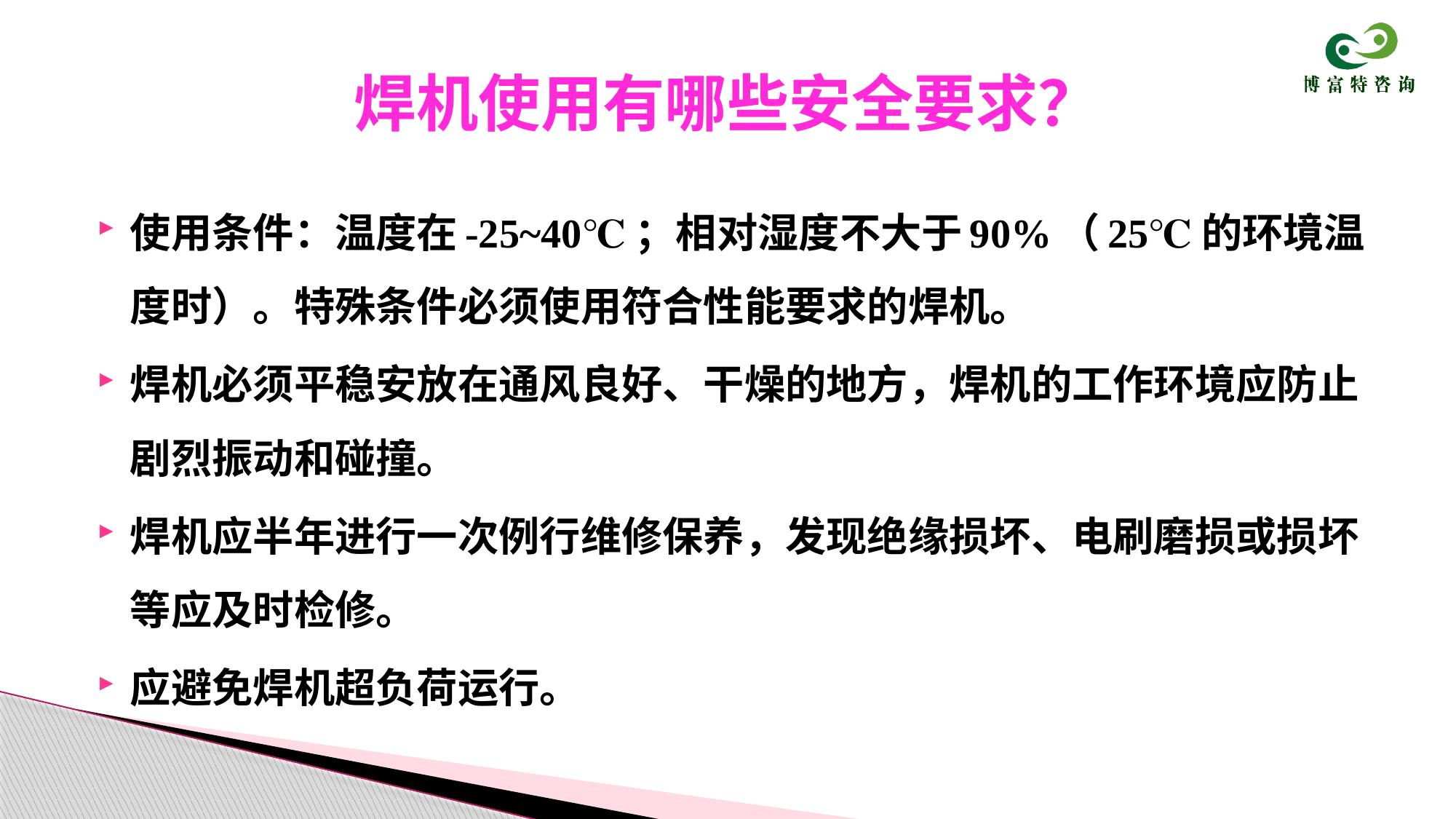

# 焊机使用有哪些安全要求？
使用条件：温度在-25~40℃；相对湿度不大于90%（25℃的环境温度时）。特殊条件必须使用符合性能要求的焊机。
焊机必须平稳安放在通风良好、干燥的地方，焊机的工作环境应防止剧烈振动和碰撞。
焊机应半年进行一次例行维修保养，发现绝缘损坏、电刷磨损或损坏等应及时检修。
应避免焊机超负荷运行。